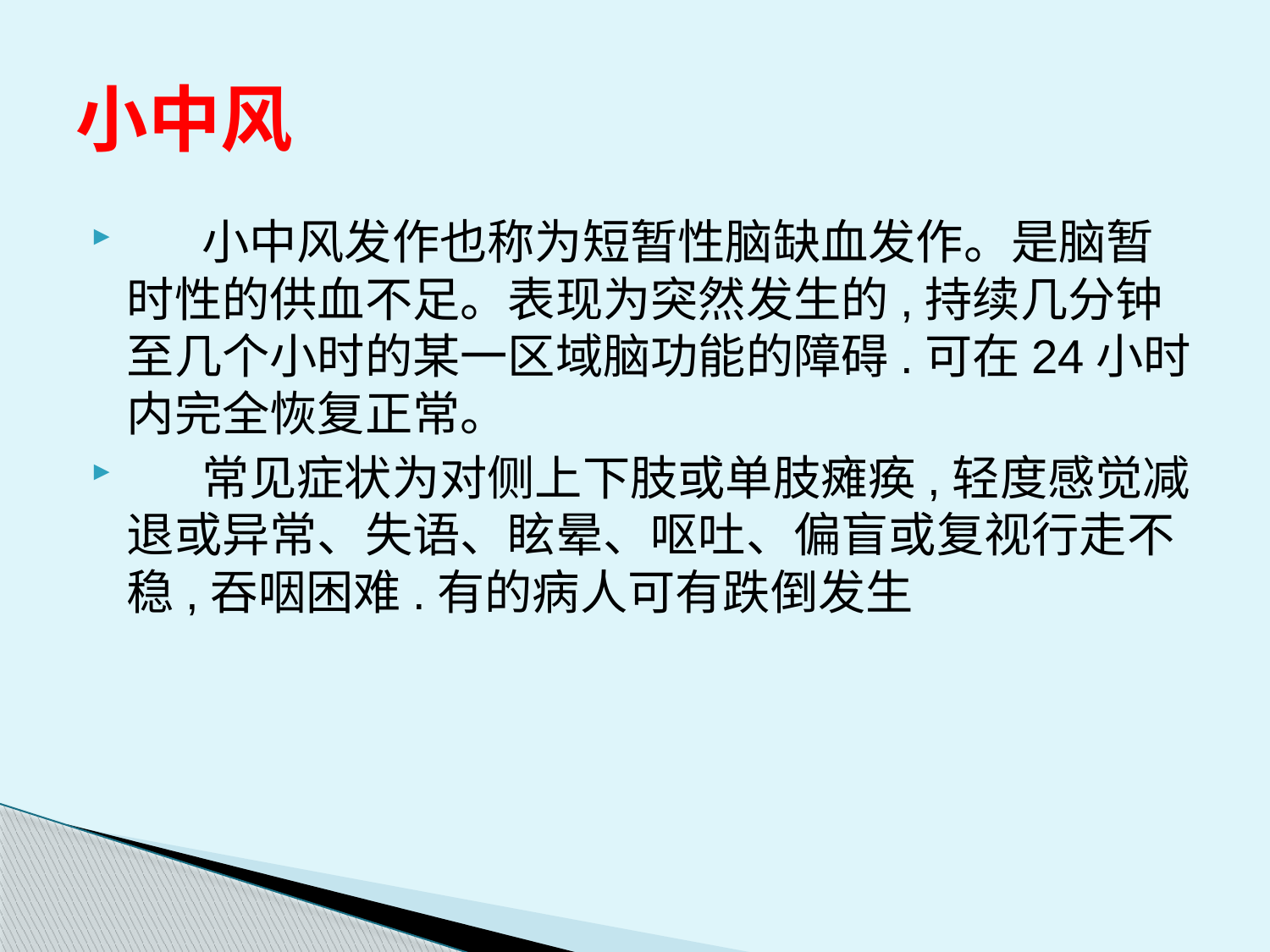

# 小中风
      小中风发作也称为短暂性脑缺血发作。是脑暂时性的供血不足。表现为突然发生的,持续几分钟至几个小时的某一区域脑功能的障碍.可在24小时内完全恢复正常。
      常见症状为对侧上下肢或单肢瘫痪,轻度感觉减退或异常、失语、眩晕、呕吐、偏盲或复视行走不稳,吞咽困难.有的病人可有跌倒发生